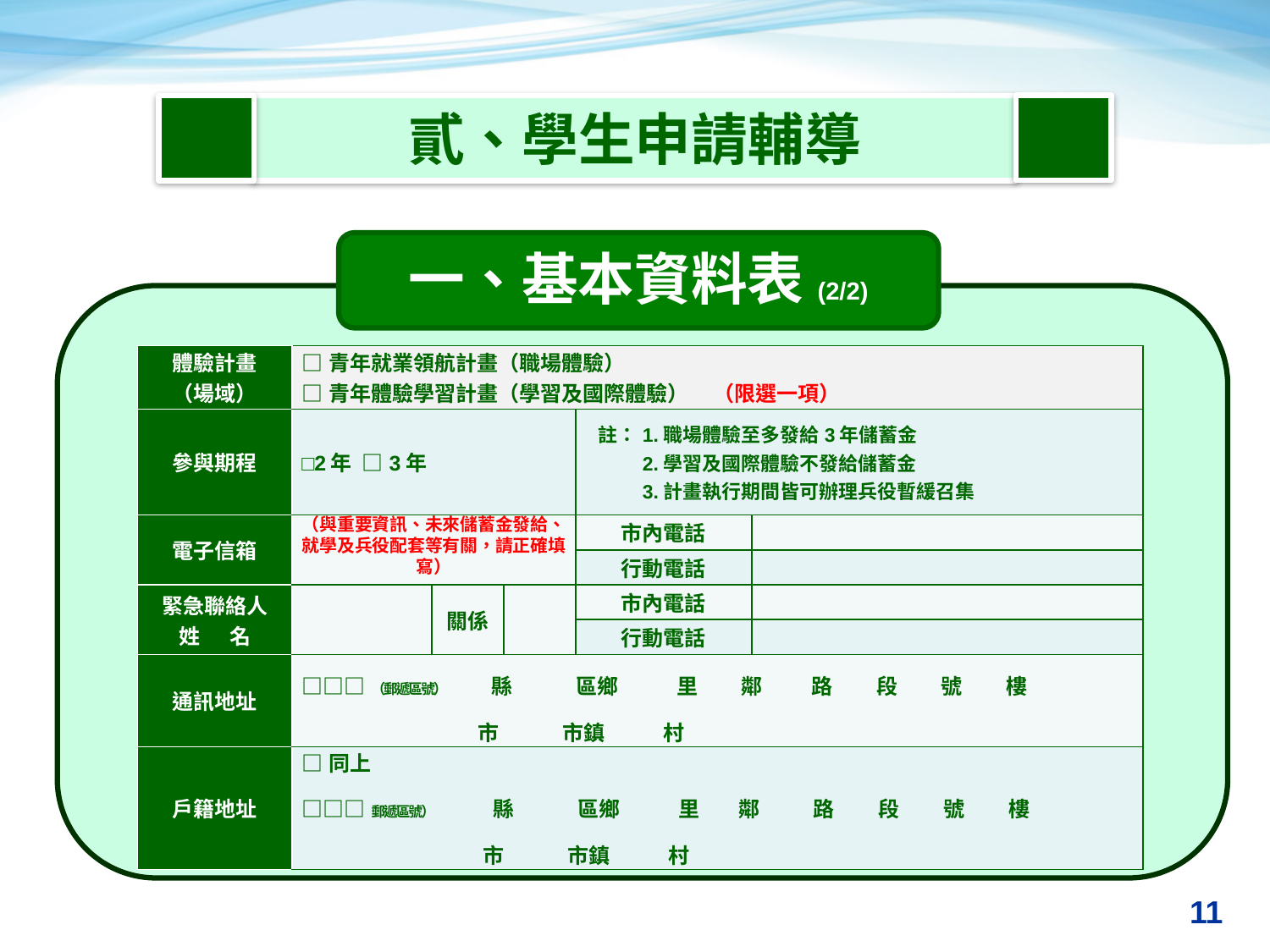

貳、學生申請輔導
一、基本資料表(2/2)

| 體驗計畫 （場域） | □青年就業領航計畫（職場體驗） □青年體驗學習計畫（學習及國際體驗） （限選一項） |  |  |  |  |
| --- | --- | --- | --- | --- | --- |
| 參與期程 | □2年 □3年 |  |  | 註：1.職場體驗至多發給3年儲蓄金 　　2.學習及國際體驗不發給儲蓄金 　　3.計畫執行期間皆可辦理兵役暫緩召集 |  |
| 電子信箱 | （與重要資訊、未來儲蓄金發給、就學及兵役配套等有關，請正確填寫） |  |  | 市內電話 |  |
|  |  |  |  | 行動電話 |  |
| 緊急聯絡人 姓 名 |  | 關係 |  | 市內電話 |  |
|  |  |  |  | 行動電話 |  |
| 通訊地址 | □□□（郵遞區號） 縣 區鄉 里 鄰 路 段 號 樓 市 市鎮 村 |  |  |  |  |
| 戶籍地址 | □同上 □□□郵遞區號） 縣 區鄉 里 鄰 路 段 號 樓 市 市鎮 村 |  |  |  |  |
11
11